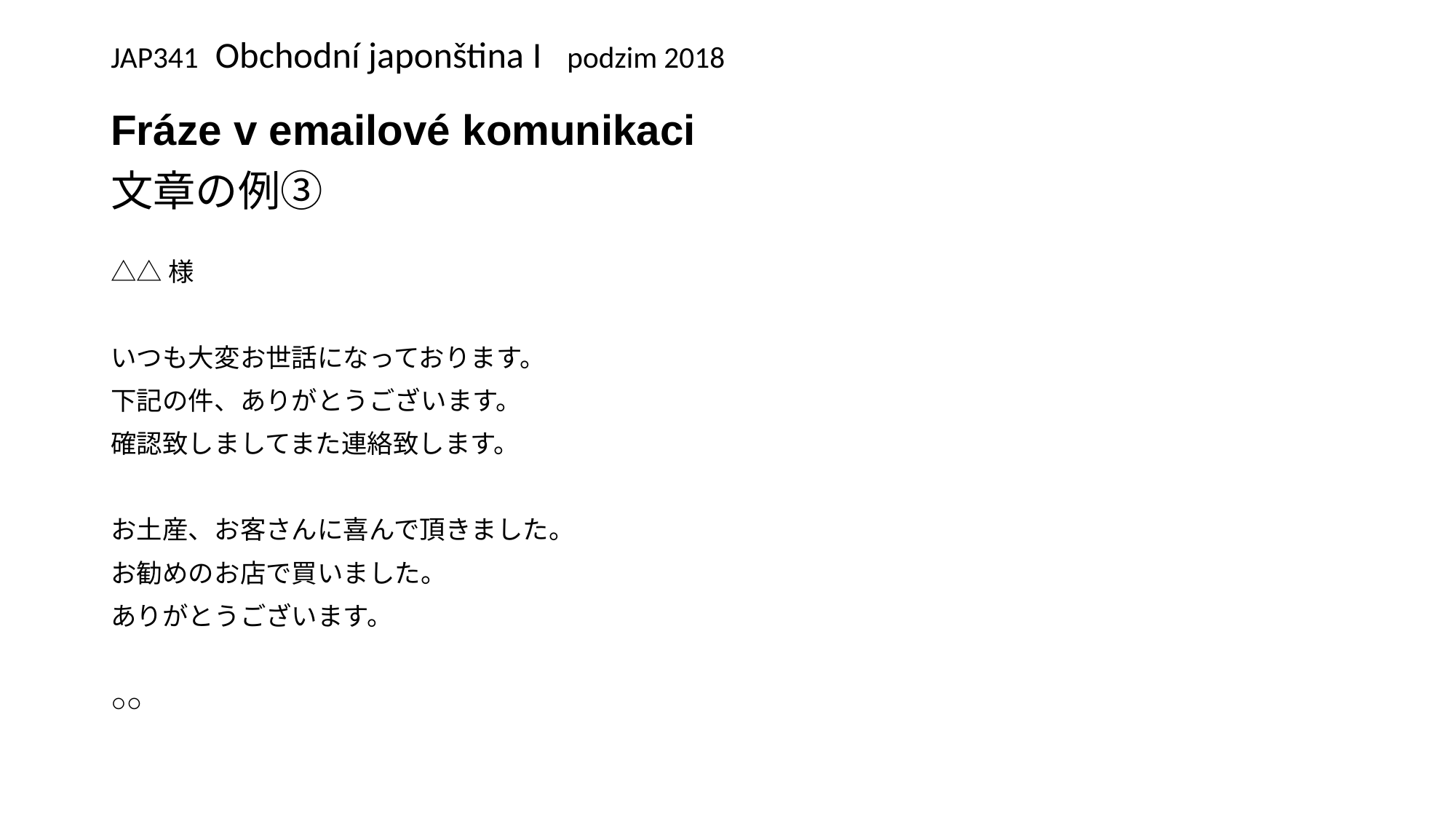

# JAP341  Obchodní japonština I   podzim 2018
Fráze v emailové komunikaci
文章の例③

△△様

いつも大変お世話になっております。
下記の件、ありがとうございます。
確認致しましてまた連絡致します。

お土産、お客さんに喜んで頂きました。
お勧めのお店で買いました。
ありがとうございます。

○○